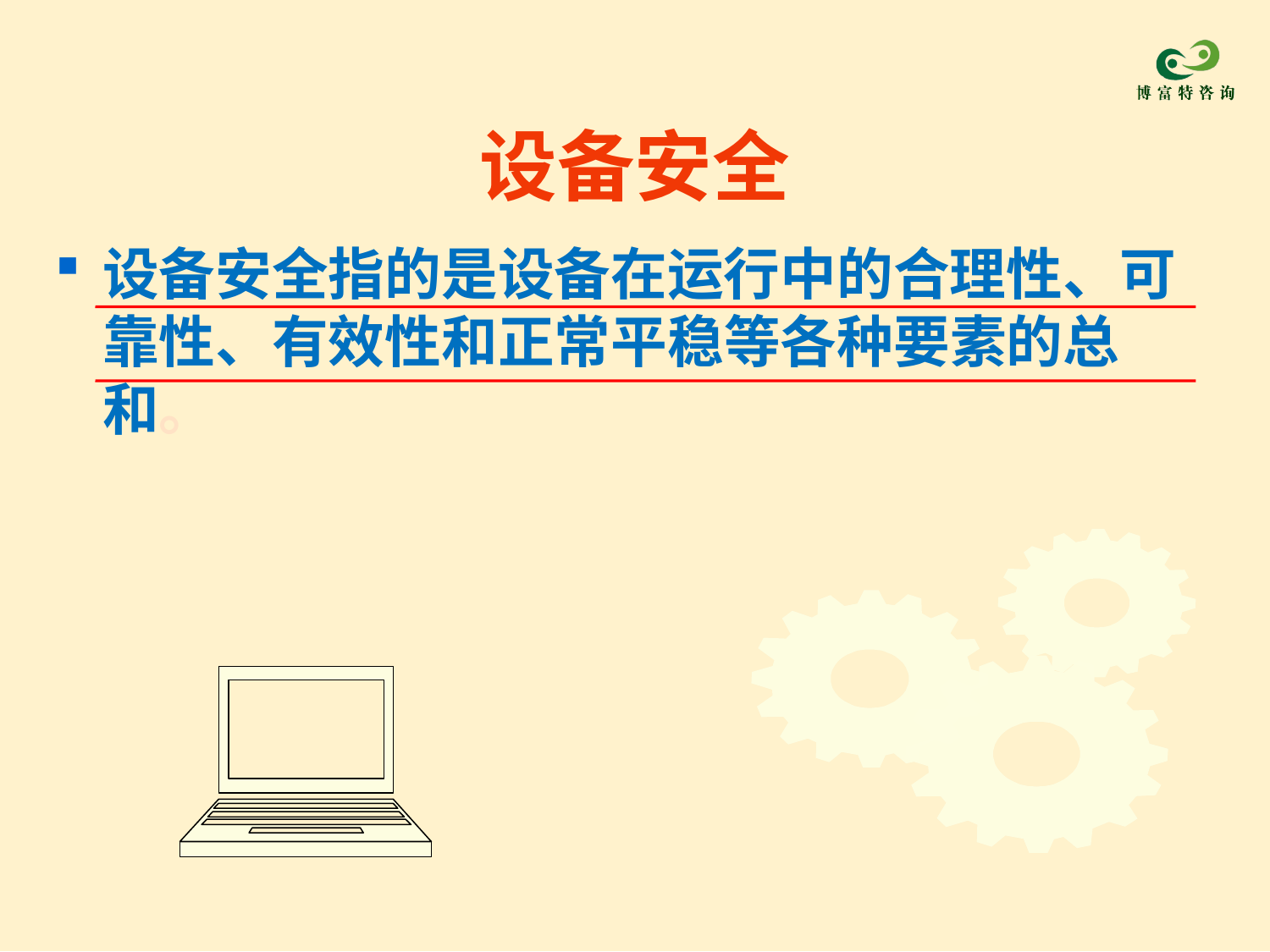

# 设备安全
设备安全指的是设备在运行中的合理性、可靠性、有效性和正常平稳等各种要素的总和。

17